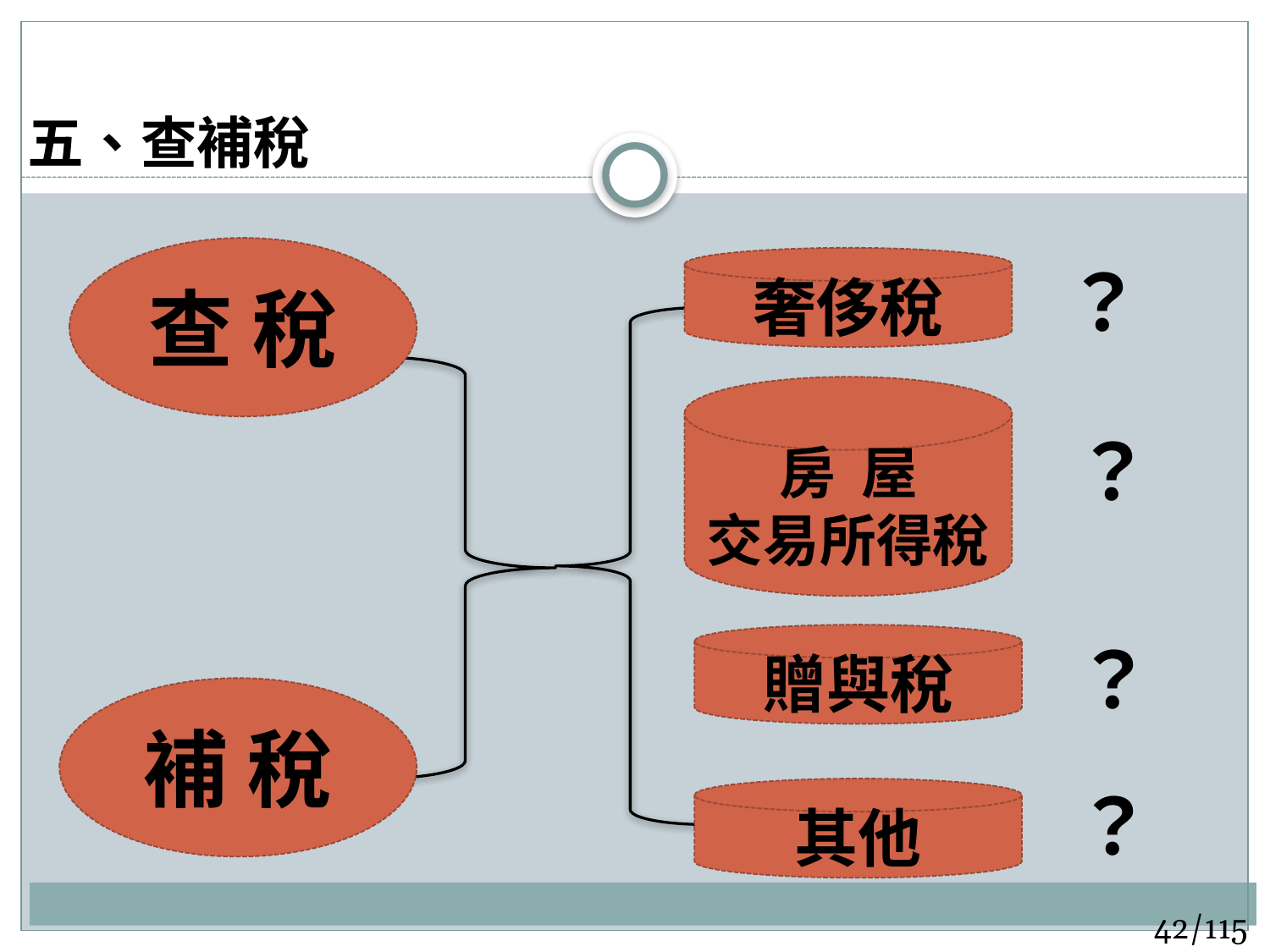

# 五、查補稅

查 稅
奢侈稅
？

房  屋
交易所得稅
？
贈與稅
？
補 稅
？
其他